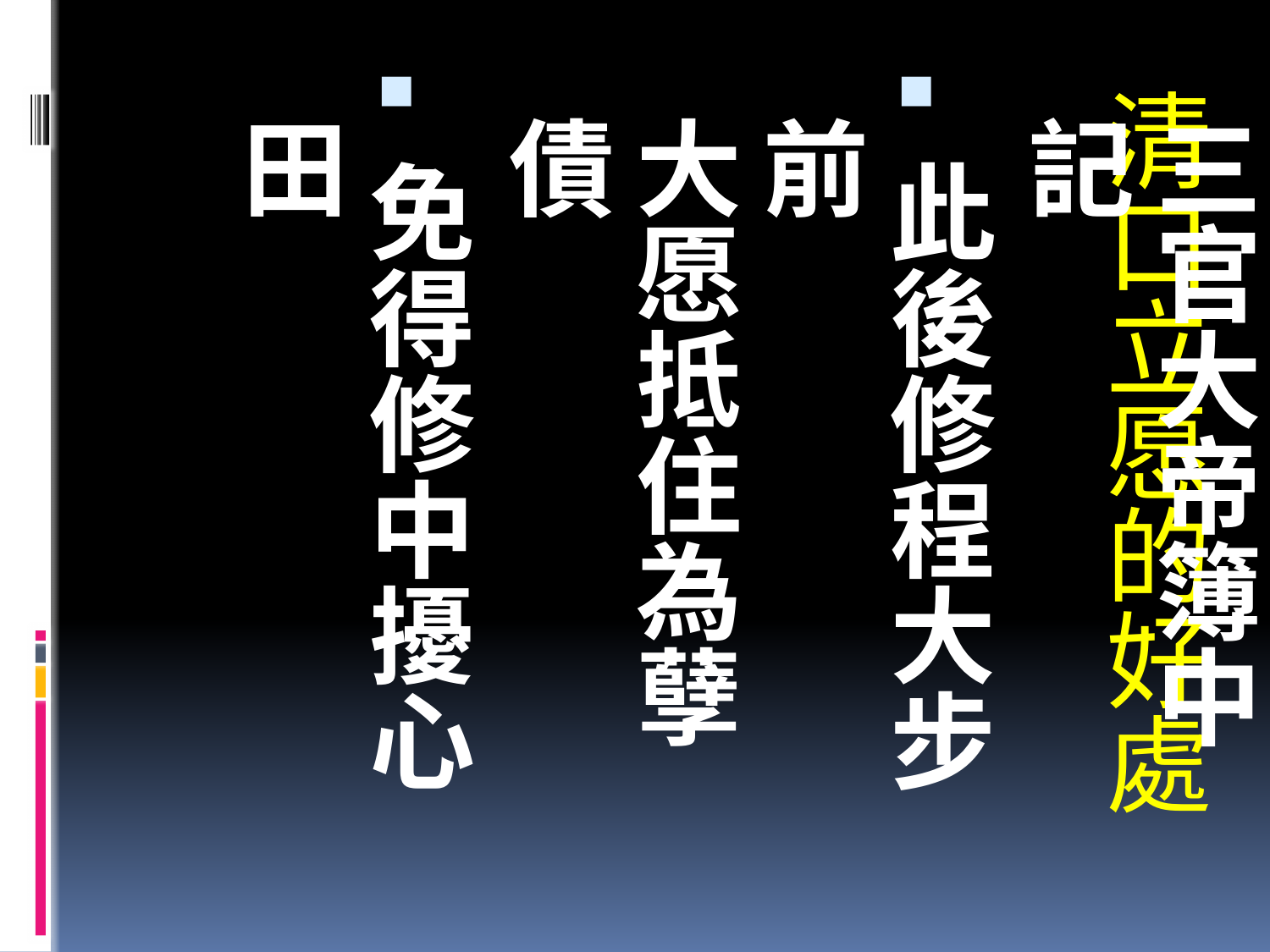

濟公活佛慈示：
素食清口為立愿
有愿有憑記先天
三官大帝簿中記
此後修程大步前
大愿抵住為孽債
免得修中擾心田
# 清口立愿的好處